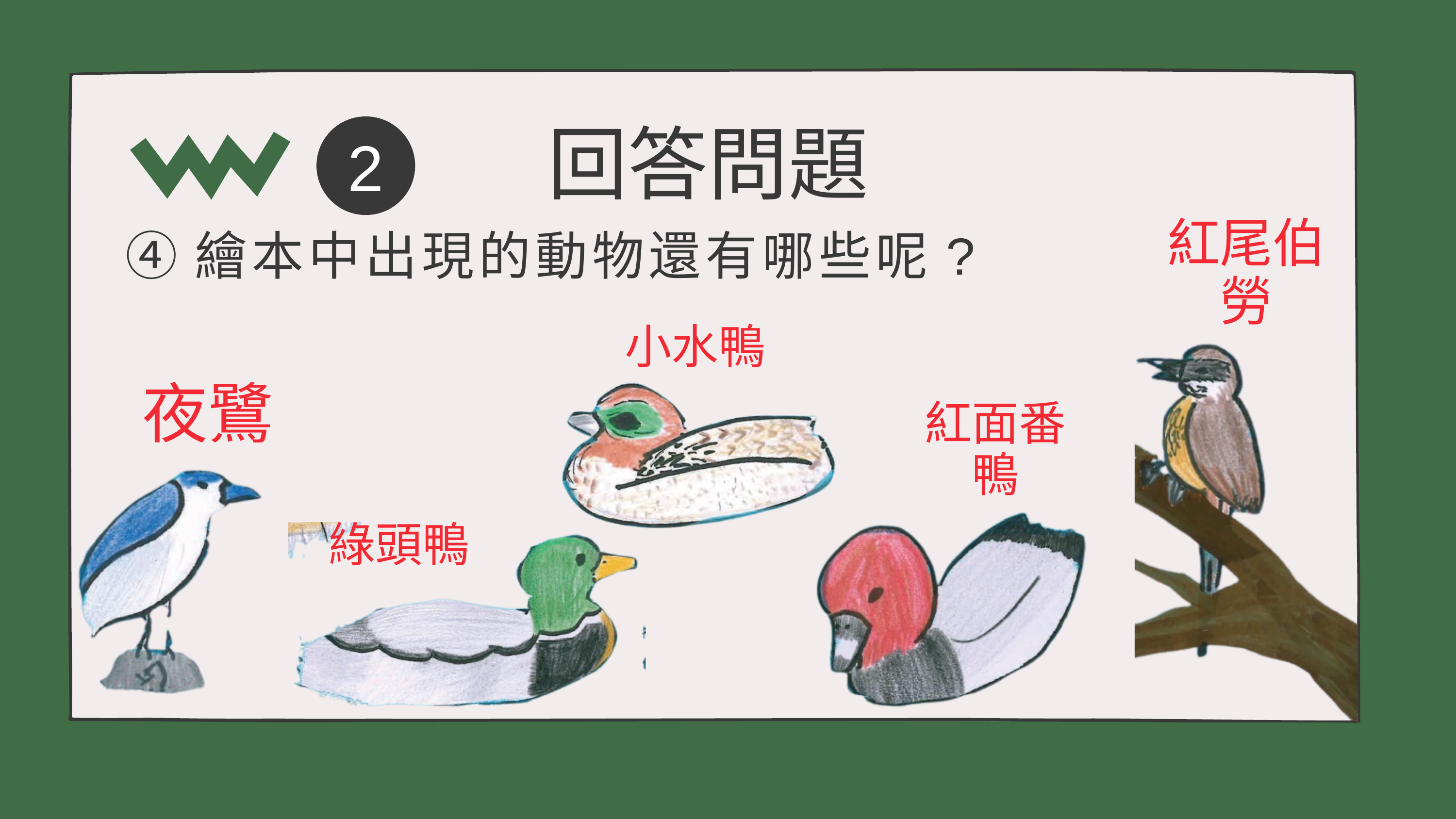

2
回答問題

紅尾伯勞
④繪本中出現的動物還有哪些呢?

小水鴨

夜鷺
紅面番鴨

綠頭鴨